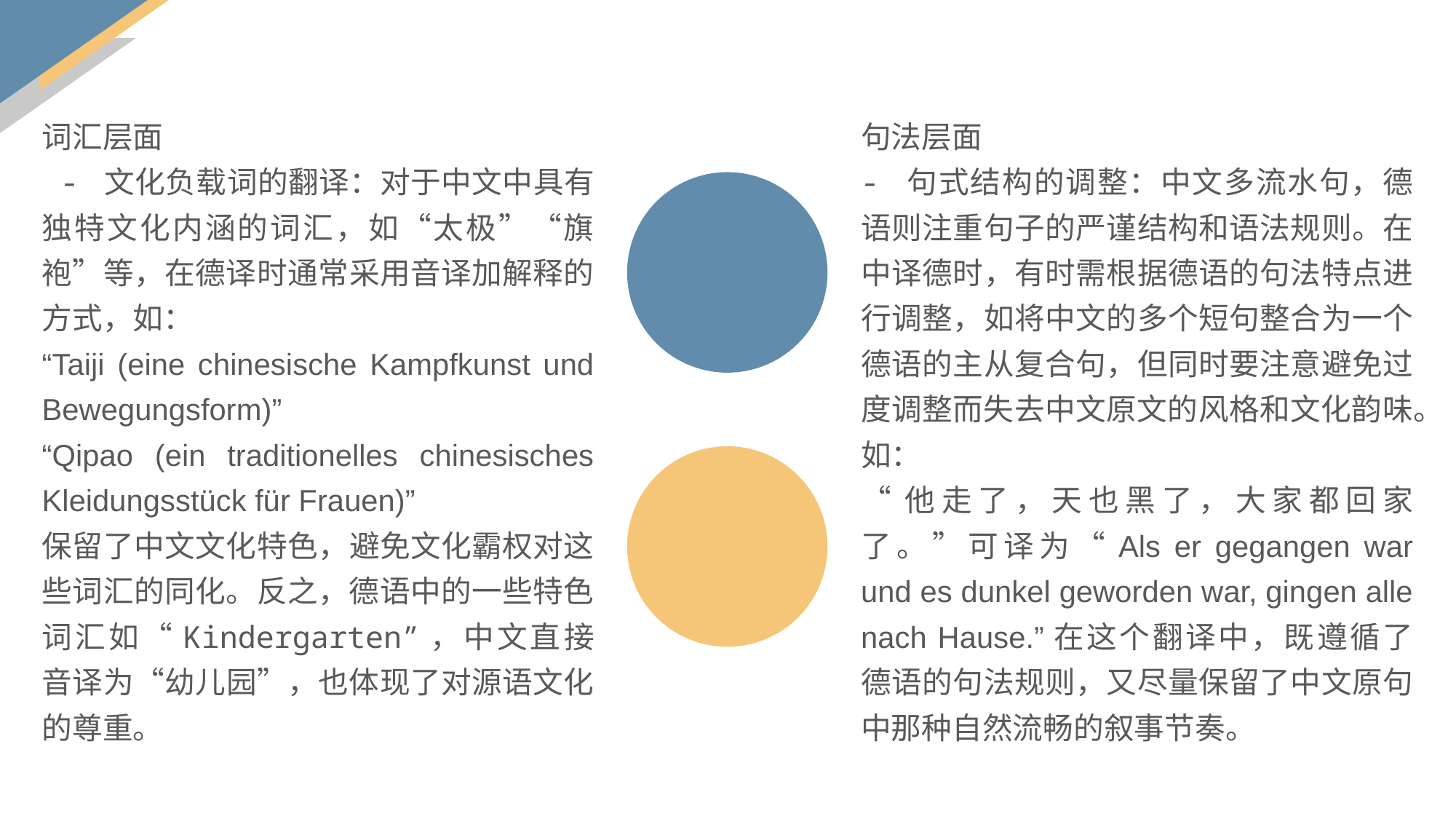

词汇层面
 - 文化负载词的翻译：对于中文中具有独特文化内涵的词汇，如“太极”“旗袍”等，在德译时通常采用音译加解释的方式，如：
“Taiji (eine chinesische Kampfkunst und Bewegungsform)”
“Qipao (ein traditionelles chinesisches Kleidungsstück für Frauen)”
保留了中文文化特色，避免文化霸权对这些词汇的同化。反之，德语中的一些特色词汇如“Kindergarten”，中文直接音译为“幼儿园”，也体现了对源语文化的尊重。
句法层面
- 句式结构的调整：中文多流水句，德语则注重句子的严谨结构和语法规则。在中译德时，有时需根据德语的句法特点进行调整，如将中文的多个短句整合为一个德语的主从复合句，但同时要注意避免过度调整而失去中文原文的风格和文化韵味。如：
“他走了，天也黑了，大家都回家了。”可译为“Als er gegangen war und es dunkel geworden war, gingen alle nach Hause.”在这个翻译中，既遵循了德语的句法规则，又尽量保留了中文原句中那种自然流畅的叙事节奏。